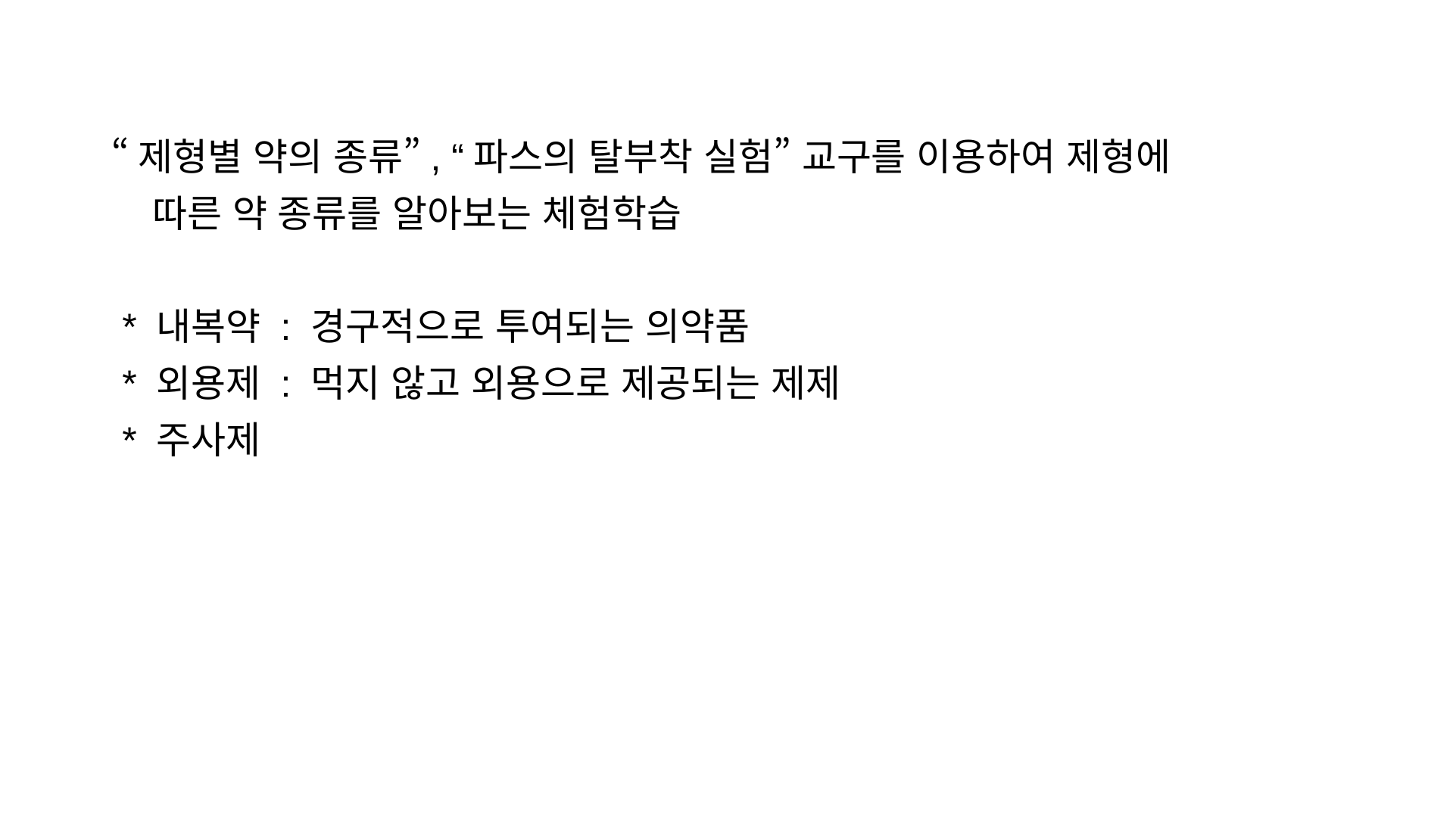

“제형별 약의 종류”, “파스의 탈부착 실험” 교구를 이용하여 제형에
   따른 약 종류를 알아보는 체험학습

 * 내복약 : 경구적으로 투여되는 의약품
 * 외용제 : 먹지 않고 외용으로 제공되는 제제
 * 주사제